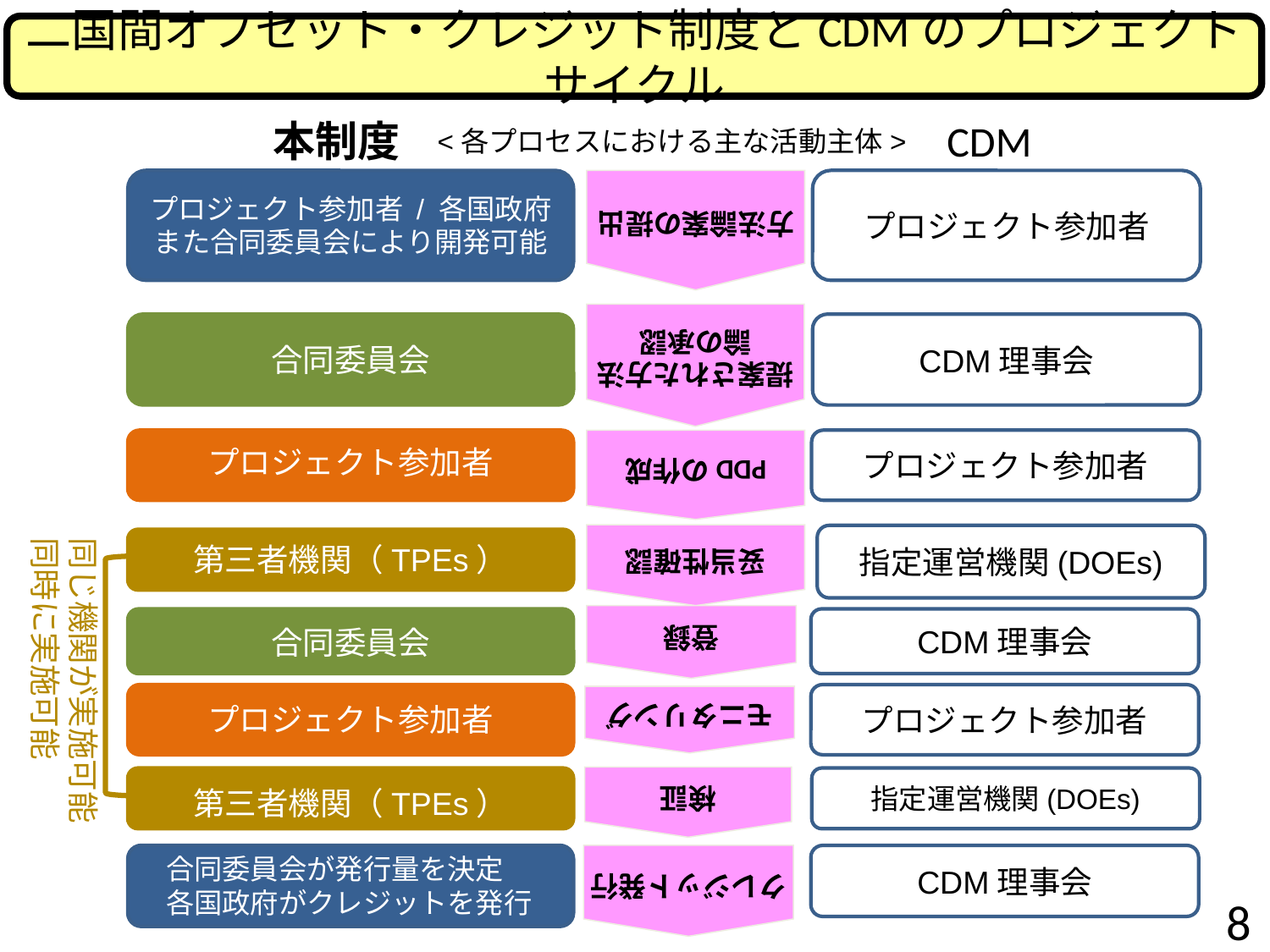

二国間オフセット・クレジット制度とCDMのプロジェクトサイクル
本制度
CDM
<各プロセスにおける主な活動主体>
方法論案の提出

プロジェクト参加者
プロジェクト参加者 / 各国政府
また合同委員会により開発可能
提案された方法論の承認

CDM理事会
合同委員会
PDDの作成

プロジェクト参加者
プロジェクト参加者
妥当性確認
同じ機関が実施可能
同時に実施可能
指定運営機関(DOEs)

第三者機関（TPEs）
登録

CDM理事会
モニタリング
合同委員会

プロジェクト参加者
プロジェクト参加者
検証

指定運営機関(DOEs)
第三者機関（TPEs）
クレジット発行
合同委員会が発行量を決定
各国政府がクレジットを発行

CDM理事会
8